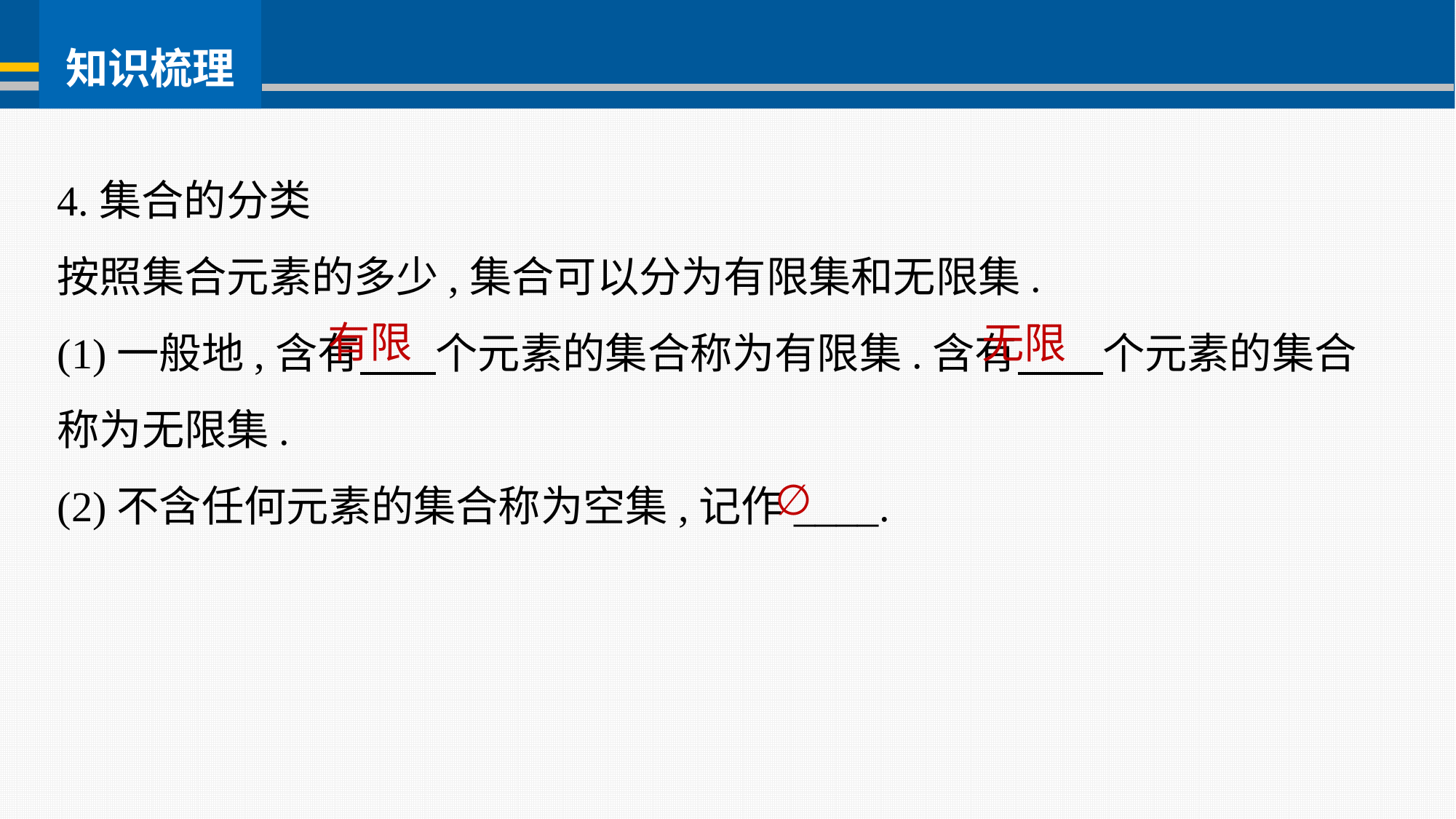

4.集合的分类
按照集合元素的多少,集合可以分为有限集和无限集.
(1)一般地,含有        个元素的集合称为有限集.含有         个元素的集合称为无限集.
(2)不含任何元素的集合称为空集,记作____.
有限
无限
∅